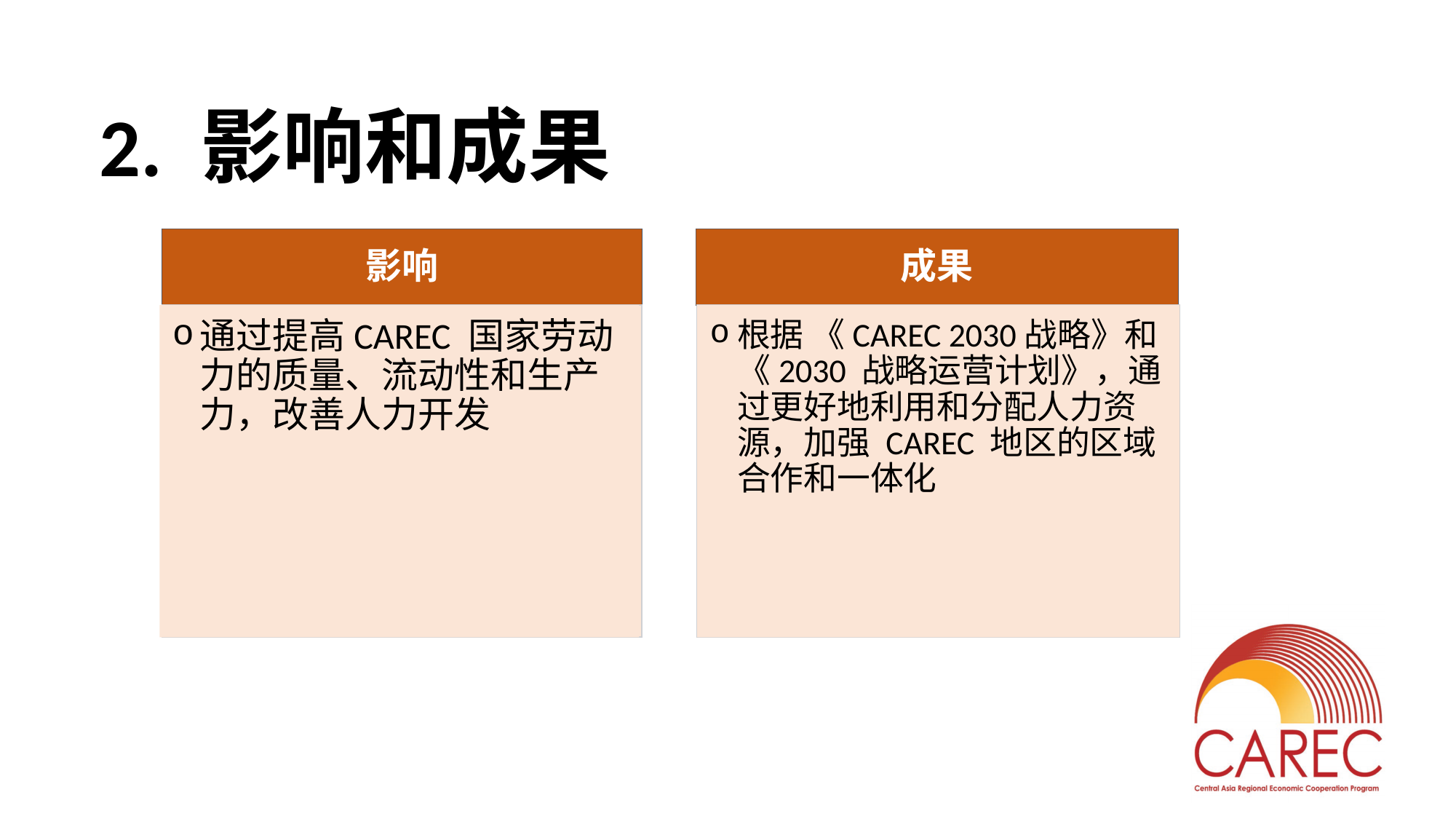

# 2. 影响和成果

影响
通过提高CAREC 国家劳动力的质量、流动性和生产力，改善人力开发

成果

根据 《CAREC 2030战略》和 《2030 战略运营计划》，通过更好地利用和分配人力资源，加强 CAREC 地区的区域合作和一体化